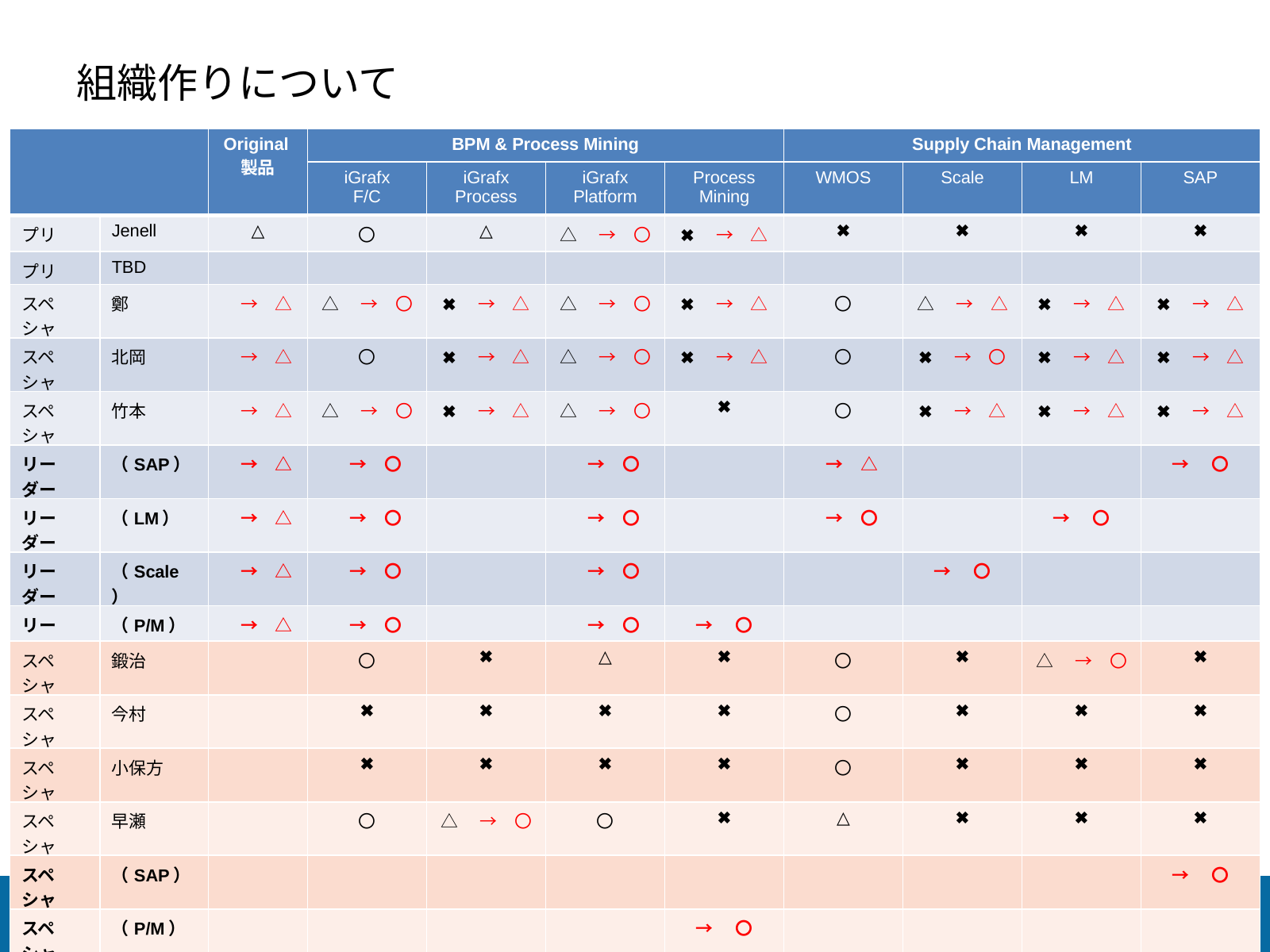

組織作りについて
|  |  | Original製品 | BPM & Process Mining |  |  |  | Supply Chain Management |  |  |  |
| --- | --- | --- | --- | --- | --- | --- | --- | --- | --- | --- |
|  |  |  | iGrafx F/C | iGrafx Process | iGrafx Platform | Process Mining | WMOS | Scale | LM | SAP |
| プリ | Jenell | △ | 〇 | △ | △　→　〇 | ✖　→　△ | ✖ | ✖ | ✖ | ✖ |
| プリ | TBD |  |  |  |  |  |  |  |  |  |
| スペシャ | 鄭 | →　△ | △　→　〇 | ✖　→　△ | △　→　〇 | ✖　→　△ | 〇 | △　→　△ | ✖　→　△ | ✖　→　△ |
| スペシャ | 北岡 | →　△ | 〇 | ✖　→　△ | △　→　〇 | ✖　→　△ | 〇 | ✖　→　〇 | ✖　→　△ | ✖　→　△ |
| スペシャ | 竹本 | →　△ | △　→　〇 | ✖　→　△ | △　→　〇 | ✖ | 〇 | ✖　→　△ | ✖　→　△ | ✖　→　△ |
| リーダー | （SAP） | →　△ | →　〇 |  | →　〇 |  | →　△ |  |  | →　〇 |
| リーダー | （LM） | →　△ | →　〇 |  | →　〇 |  | →　〇 |  | →　〇 |  |
| リーダー | （Scale） | →　△ | →　〇 |  | →　〇 |  |  | →　〇 |  |  |
| リーダー | （P/M） | →　△ | →　〇 |  | →　〇 | →　〇 |  |  |  |  |
| コンサル | Yuri | →　△ | 〇 | ✖　→　〇 | △　→　〇 | ✖　→　〇 | ✖ | ✖ | ✖ | ✖ |
| コンサル | （SAP） | →　△ | →　〇 |  | →　〇 |  | →　△ |  |  | →　〇 |
| コンサル | （Scale） | →　△ | →　〇 |  | →　〇 |  |  | →　〇 |  |  |
| コンサル | （P/M） | →　△ | →　〇 | →　△ | →　〇 | →　〇 |  |  |  |  |
| スペシャ | 鍛治 |  | 〇 | ✖ | △ | ✖ | 〇 | ✖ | △　→　〇 | ✖ |
| --- | --- | --- | --- | --- | --- | --- | --- | --- | --- | --- |
| スペシャ | 今村 |  | ✖ | ✖ | ✖ | ✖ | 〇 | ✖ | ✖ | ✖ |
| スペシャ | 小保方 |  | ✖ | ✖ | ✖ | ✖ | 〇 | ✖ | ✖ | ✖ |
| スペシャ | 早瀬 |  | 〇 | △　→　〇 | 〇 | ✖ | △ | ✖ | ✖ | ✖ |
| スペシャ | （SAP） |  |  |  |  |  |  |  |  | →　〇 |
| スペシャ | （P/M） |  |  |  |  | →　〇 |  |  |  |  |
| コンサル | 徳田 |  | ✖ | ✖ | ✖ | ✖ | △　→　〇 | ✖ | ✖ | ✖ |

©  I N N O V A T I V E   S O L U T I O N S   I N C . A L L  R I G H T S  R E S E R V E D . | 2 0 1 9